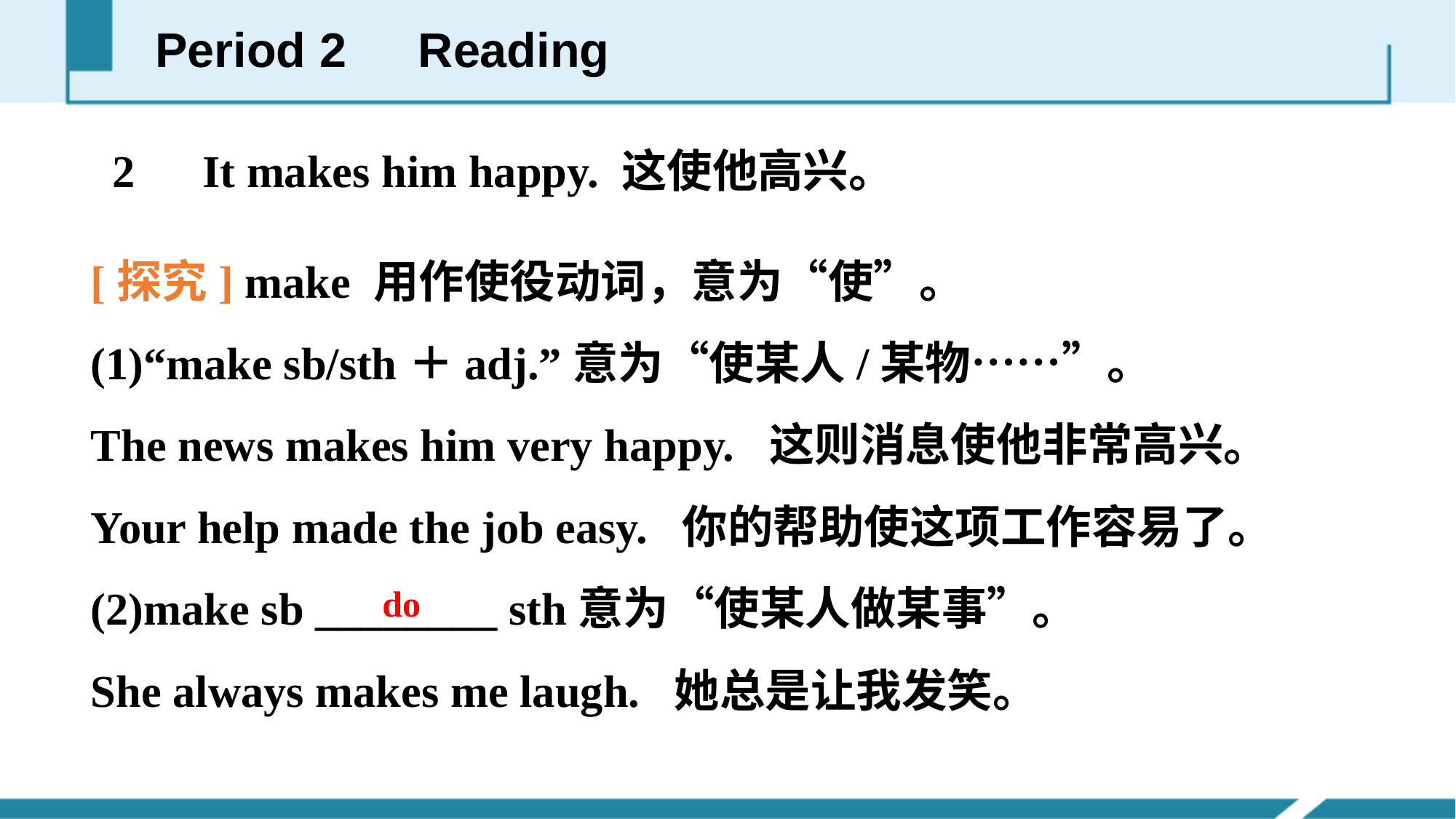

Period 2　Reading
　2　It makes him happy. 这使他高兴。
[探究] make 用作使役动词，意为“使”。
(1)“make sb/sth＋adj.”意为“使某人/某物……”。
The news makes him very happy.  这则消息使他非常高兴。
Your help made the job easy.  你的帮助使这项工作容易了。
(2)make sb ________ sth意为“使某人做某事”。
She always makes me laugh.  她总是让我发笑。
do